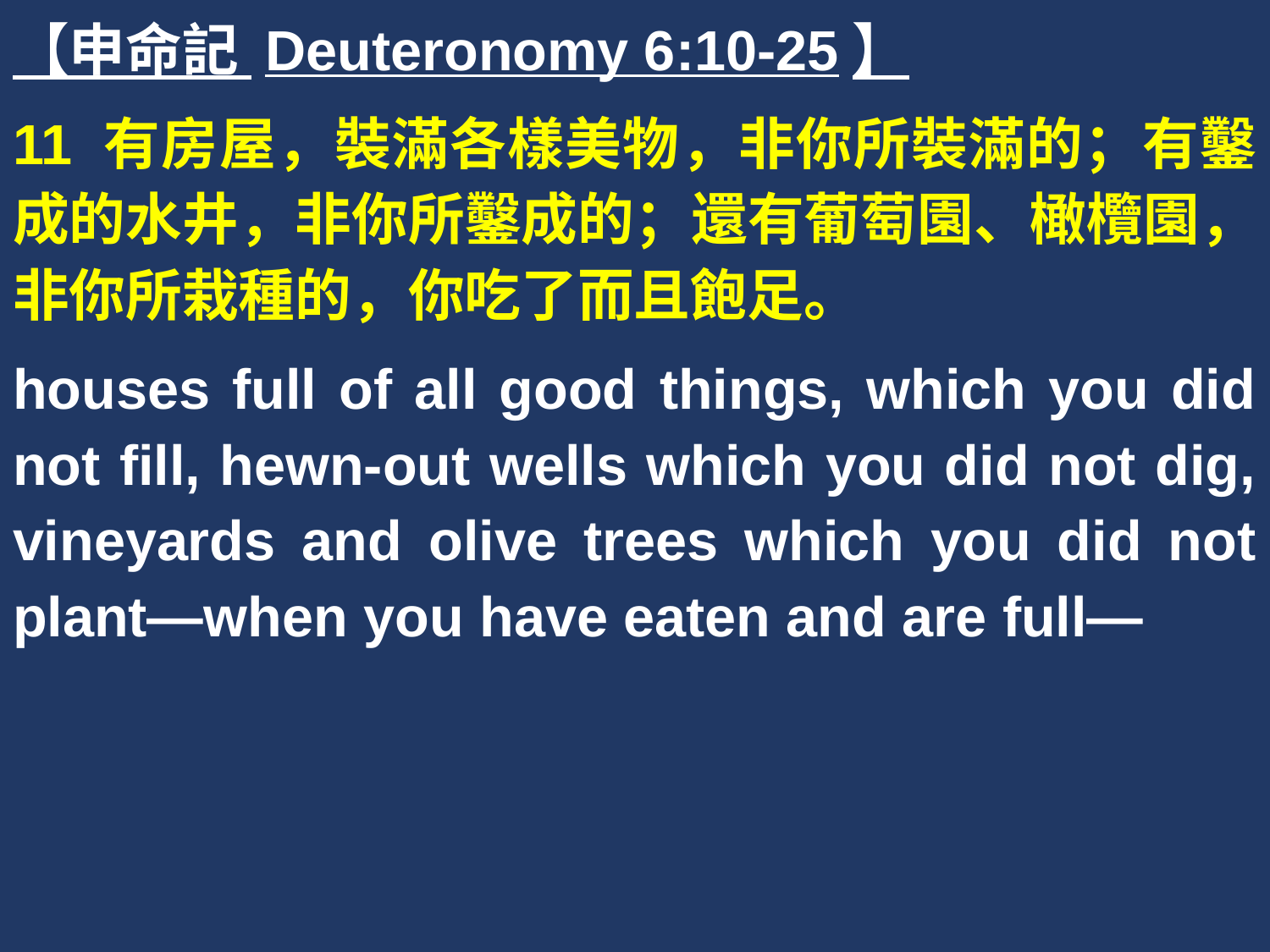

【申命記 Deuteronomy 6:10-25】
11 有房屋，裝滿各樣美物，非你所裝滿的；有鑿成的水井，非你所鑿成的；還有葡萄園、橄欖園，非你所栽種的，你吃了而且飽足。
houses full of all good things, which you did not fill, hewn-out wells which you did not dig, vineyards and olive trees which you did not plant—when you have eaten and are full—